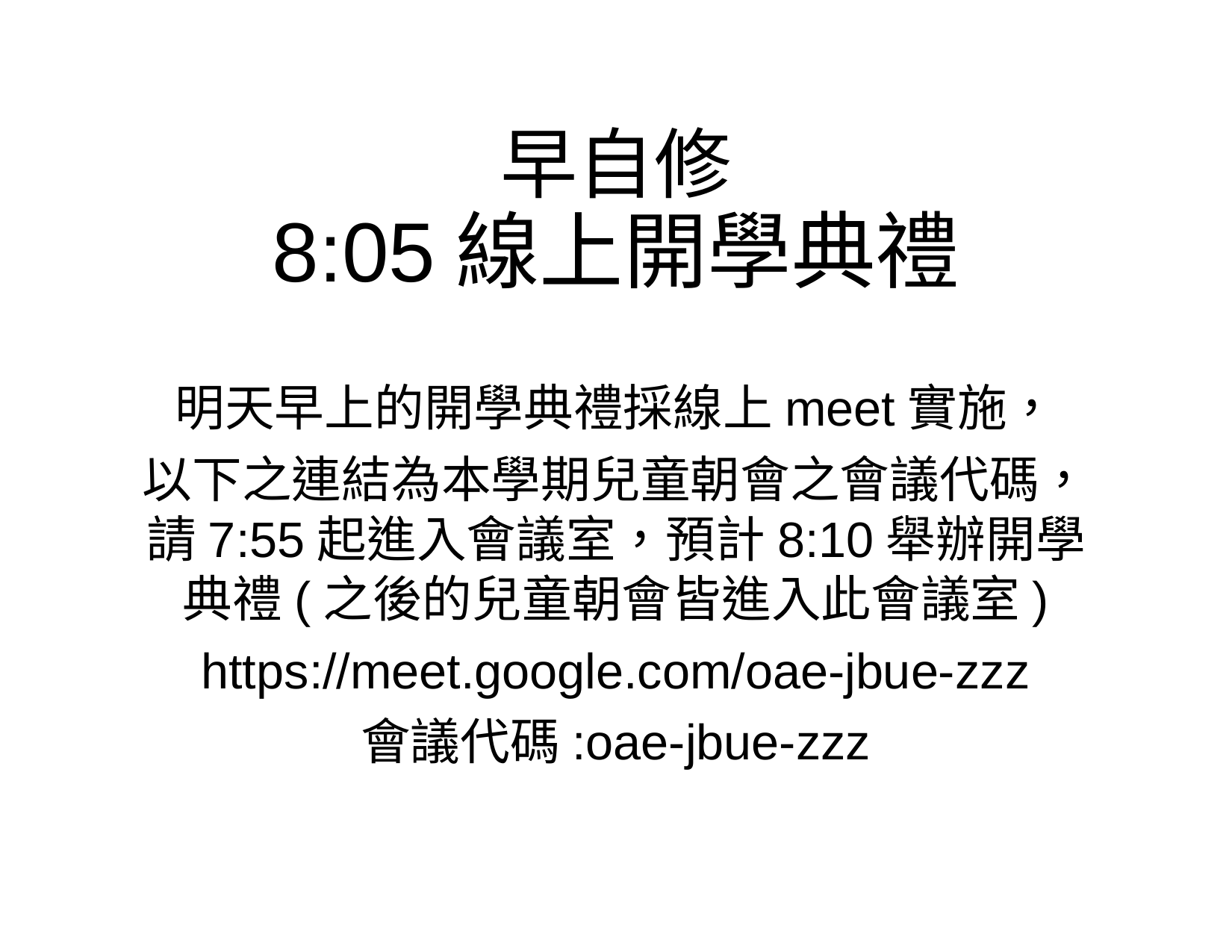

# 早自修 8:05線上開學典禮
明天早上的開學典禮採線上meet實施，
以下之連結為本學期兒童朝會之會議代碼，請7:55起進入會議室，預計8:10舉辦開學典禮(之後的兒童朝會皆進入此會議室)
https://meet.google.com/oae-jbue-zzz
會議代碼:oae-jbue-zzz